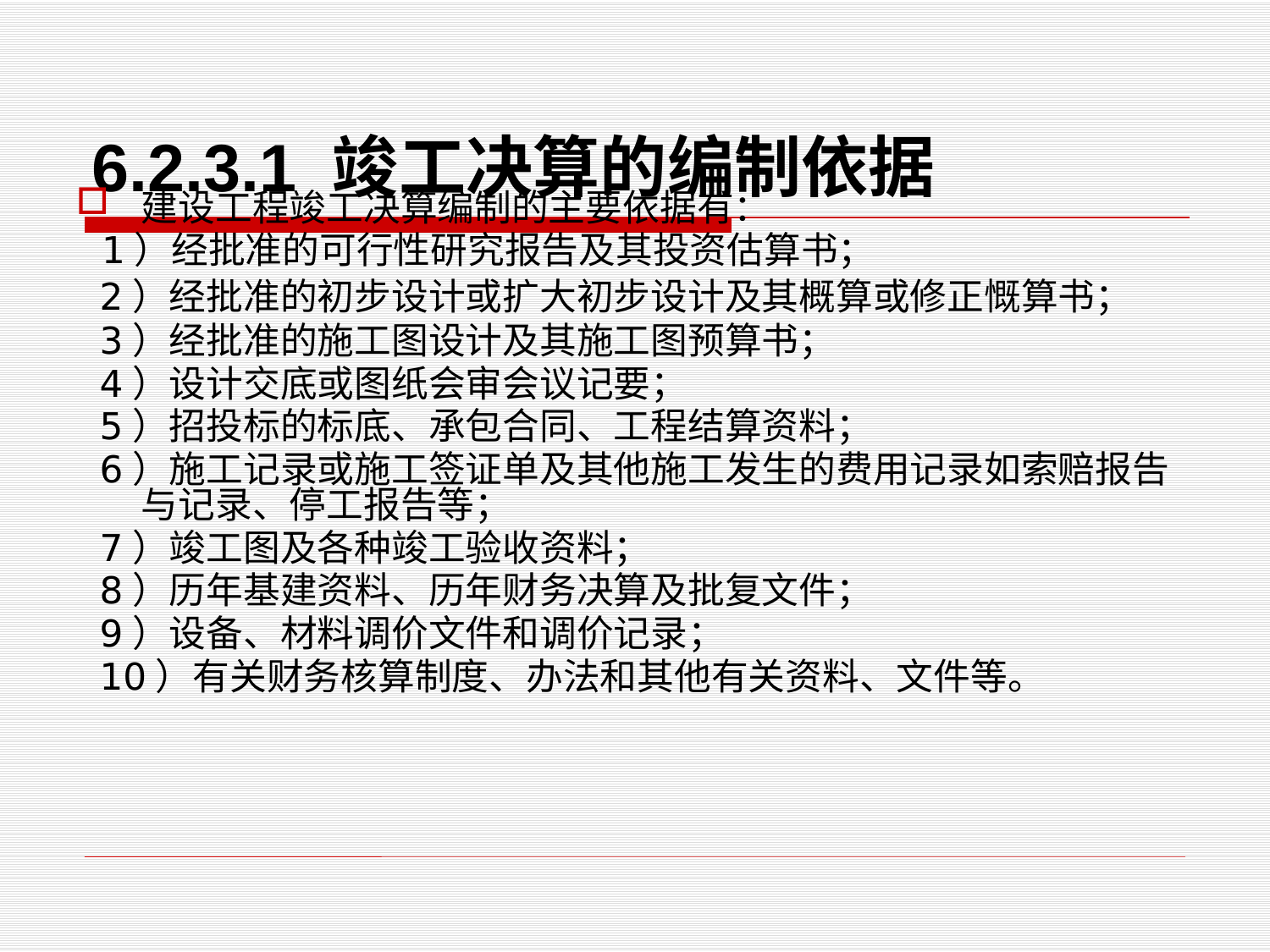

# 6.2.3.1 竣工决算的编制依据
建设工程竣工决算编制的主要依据有：
  1）经批准的可行性研究报告及其投资估算书；
  2）经批准的初步设计或扩大初步设计及其概算或修正慨算书；
  3）经批准的施工图设计及其施工图预算书；
  4）设计交底或图纸会审会议记要；
  5）招投标的标底、承包合同、工程结算资料；
  6）施工记录或施工签证单及其他施工发生的费用记录如索赔报告与记录、停工报告等；
  7）竣工图及各种竣工验收资料；
  8）历年基建资料、历年财务决算及批复文件；
  9）设备、材料调价文件和调价记录；
  10）有关财务核算制度、办法和其他有关资料、文件等。